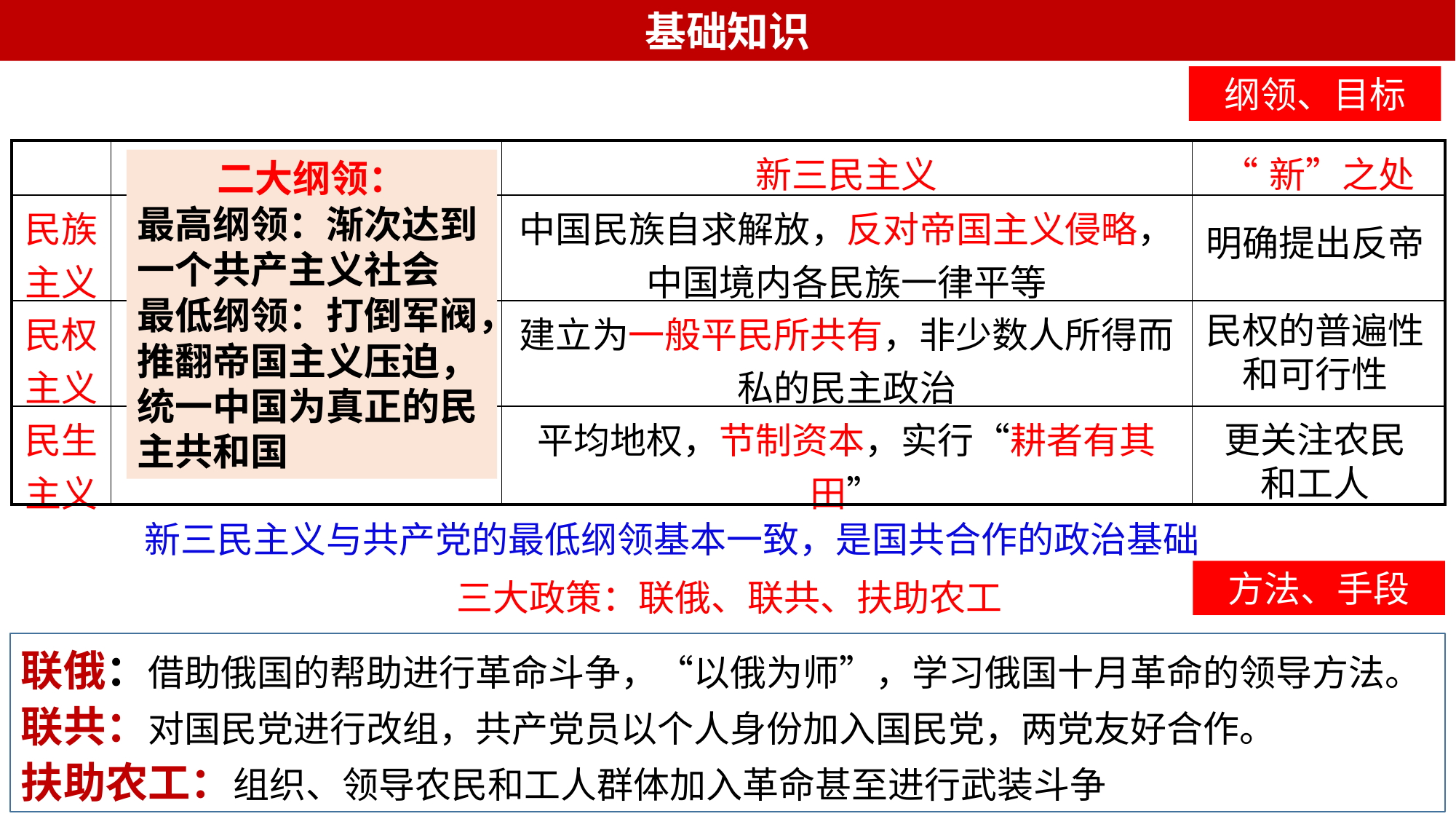

基础知识
纲领、目标
|  | 旧三民主义 | 新三民主义 | “新”之处 |
| --- | --- | --- | --- |
| 民族主义 | 革命推翻清朝 （满洲贵族）封建统治 | 中国民族自求解放，反对帝国主义侵略，中国境内各民族一律平等 |  |
| 民权主义 | 推翻封建帝制， 建立资产阶级共和国 | 建立为一般平民所共有，非少数人所得而私的民主政治 |  |
| 民生主义 | 核定地价，涨价归公 | 平均地权，节制资本，实行“耕者有其田” |  |
二大纲领：
最高纲领：渐次达到一个共产主义社会
最低纲领：打倒军阀，推翻帝国主义压迫，统一中国为真正的民主共和国
明确提出反帝
民权的普遍性和可行性
更关注农民和工人
新三民主义与共产党的最低纲领基本一致，是国共合作的政治基础
方法、手段
三大政策：联俄、联共、扶助农工
联俄：借助俄国的帮助进行革命斗争，“以俄为师”，学习俄国十月革命的领导方法。
联共：对国民党进行改组，共产党员以个人身份加入国民党，两党友好合作。
扶助农工：组织、领导农民和工人群体加入革命甚至进行武装斗争